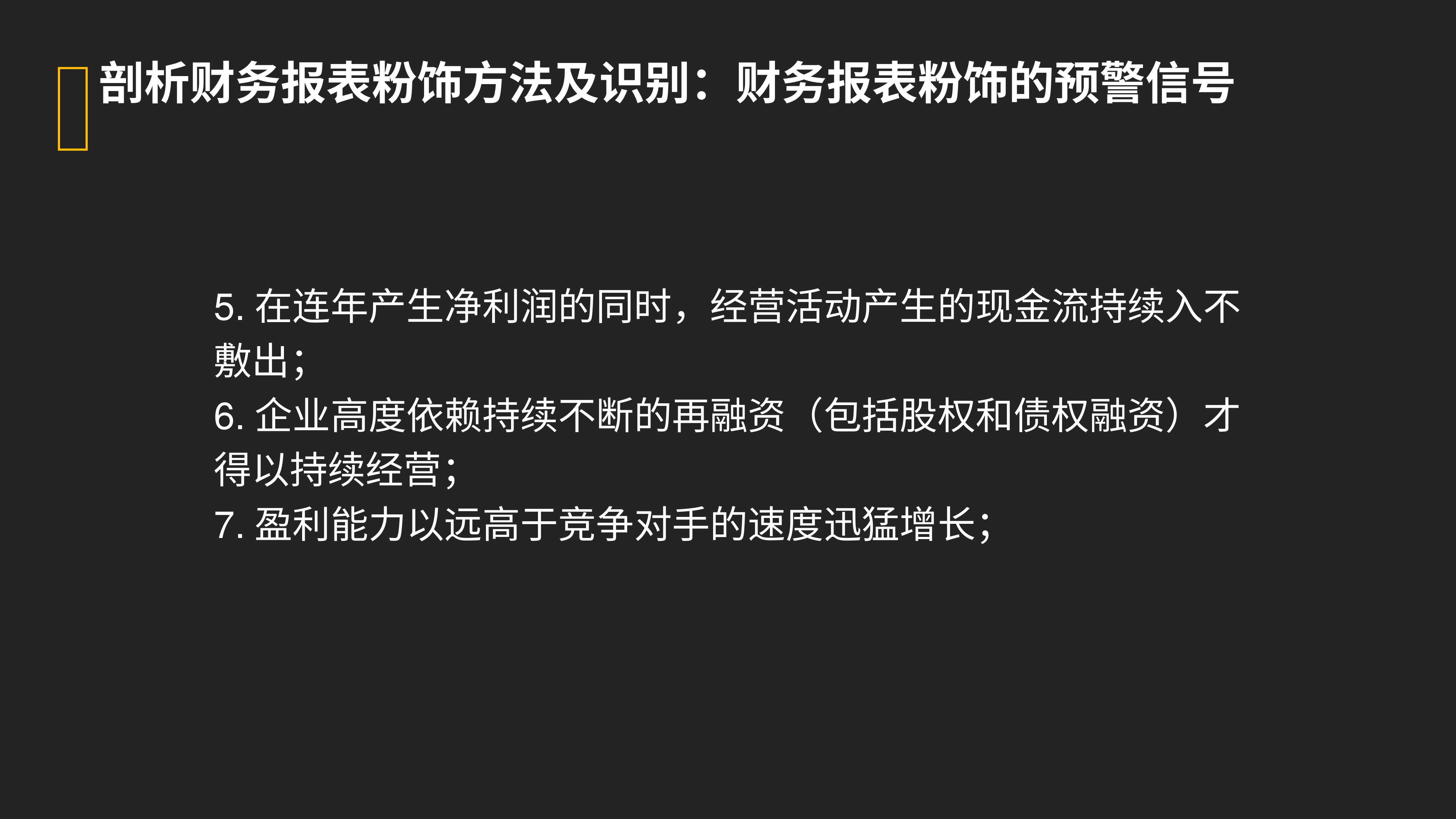

剖析财务报表粉饰方法及识别：财务报表粉饰的预警信号
5.在连年产生净利润的同时，经营活动产生的现金流持续入不敷出；
6.企业高度依赖持续不断的再融资（包括股权和债权融资）才得以持续经营；
7.盈利能力以远高于竞争对手的速度迅猛增长；